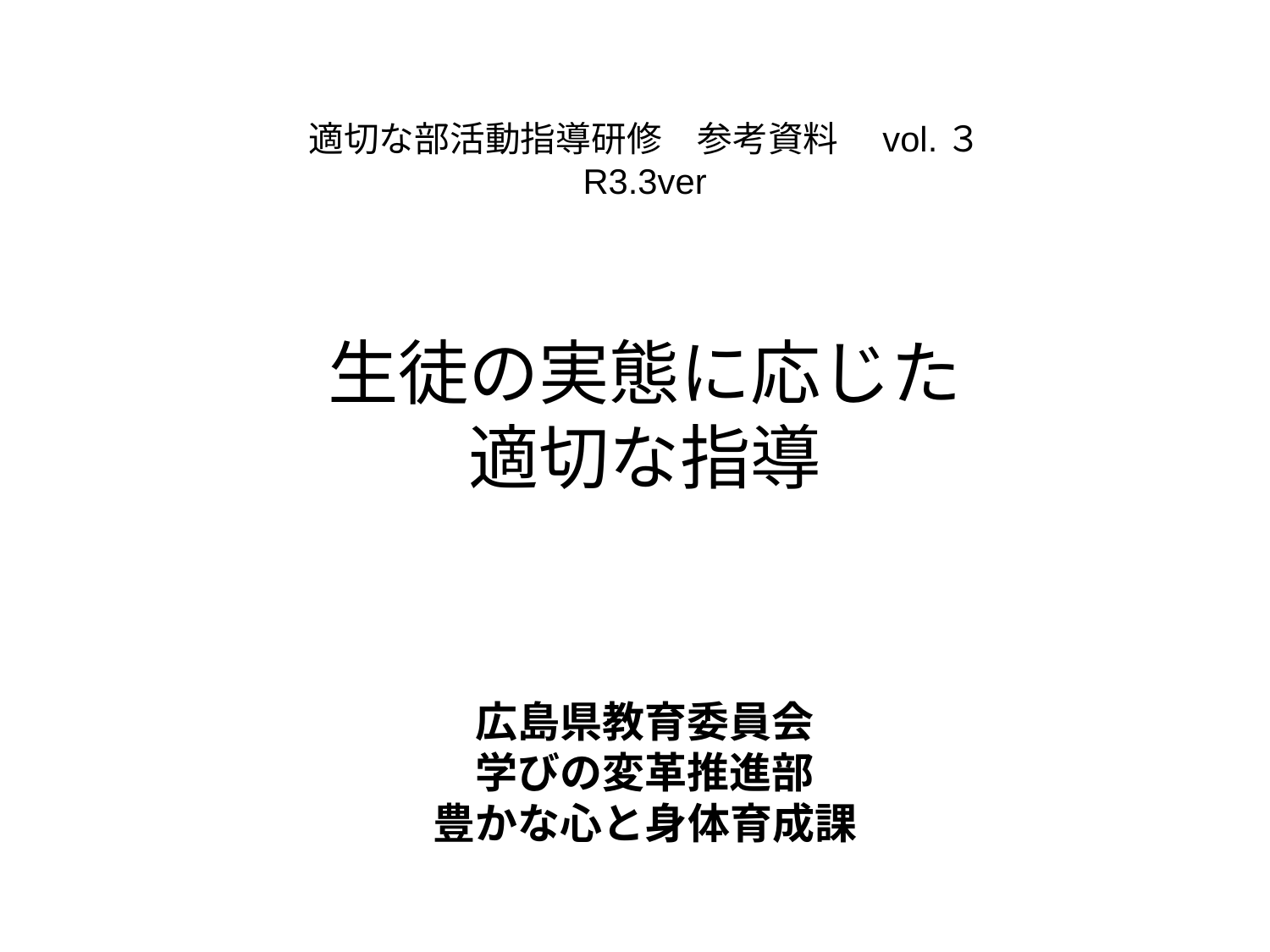

適切な部活動指導研修　参考資料　vol.３
R3.3ver
生徒の実態に応じた
適切な指導
広島県教育委員会
学びの変革推進部
豊かな心と身体育成課